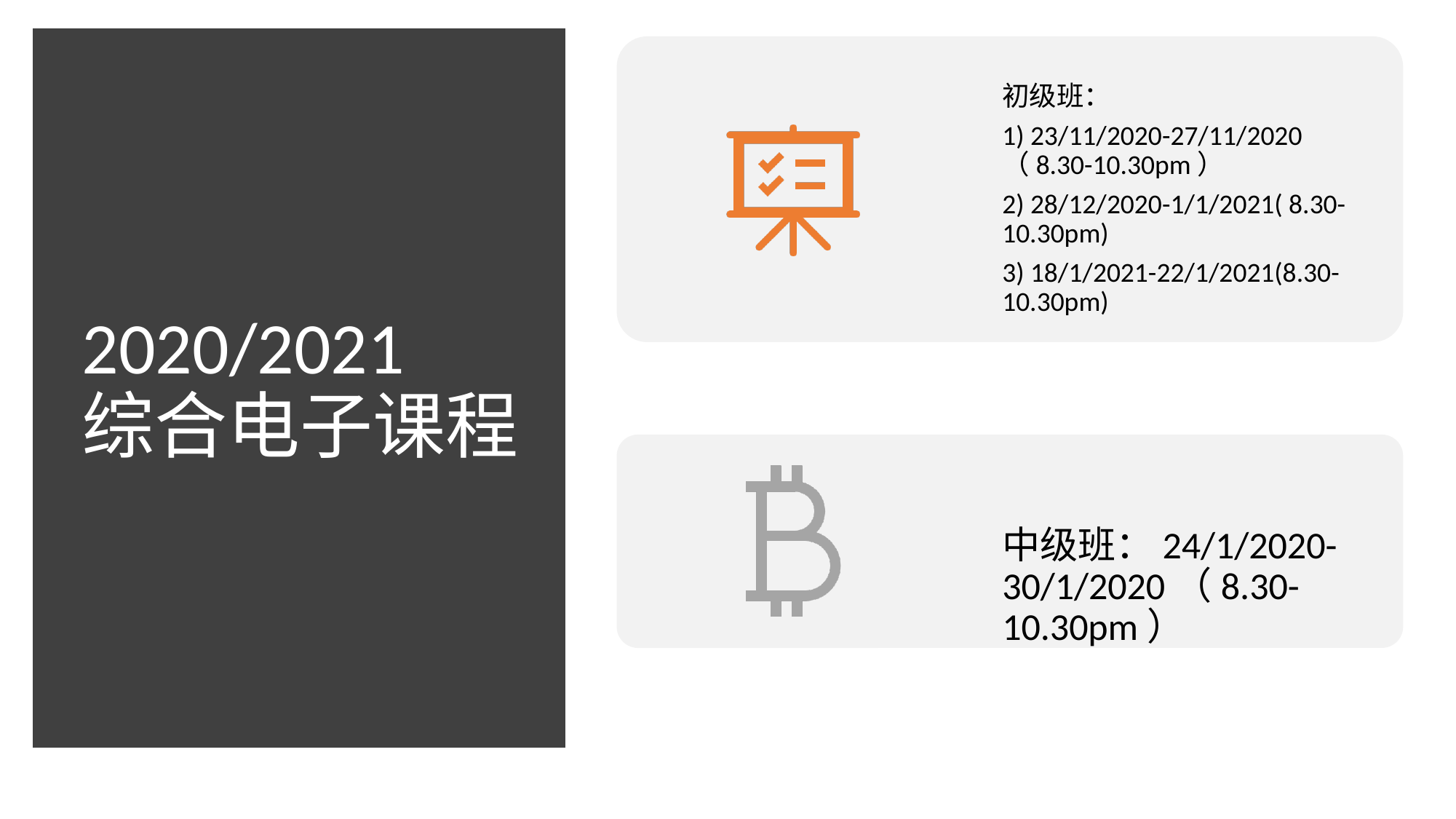

初级班：
1) 23/11/2020-27/11/2020（8.30-10.30pm）
2) 28/12/2020-1/1/2021( 8.30-10.30pm)
3) 18/1/2021-22/1/2021(8.30-10.30pm)

中级班：24/1/2020-30/1/2020（8.30-10.30pm）
# 2020/2021 综合电子课程